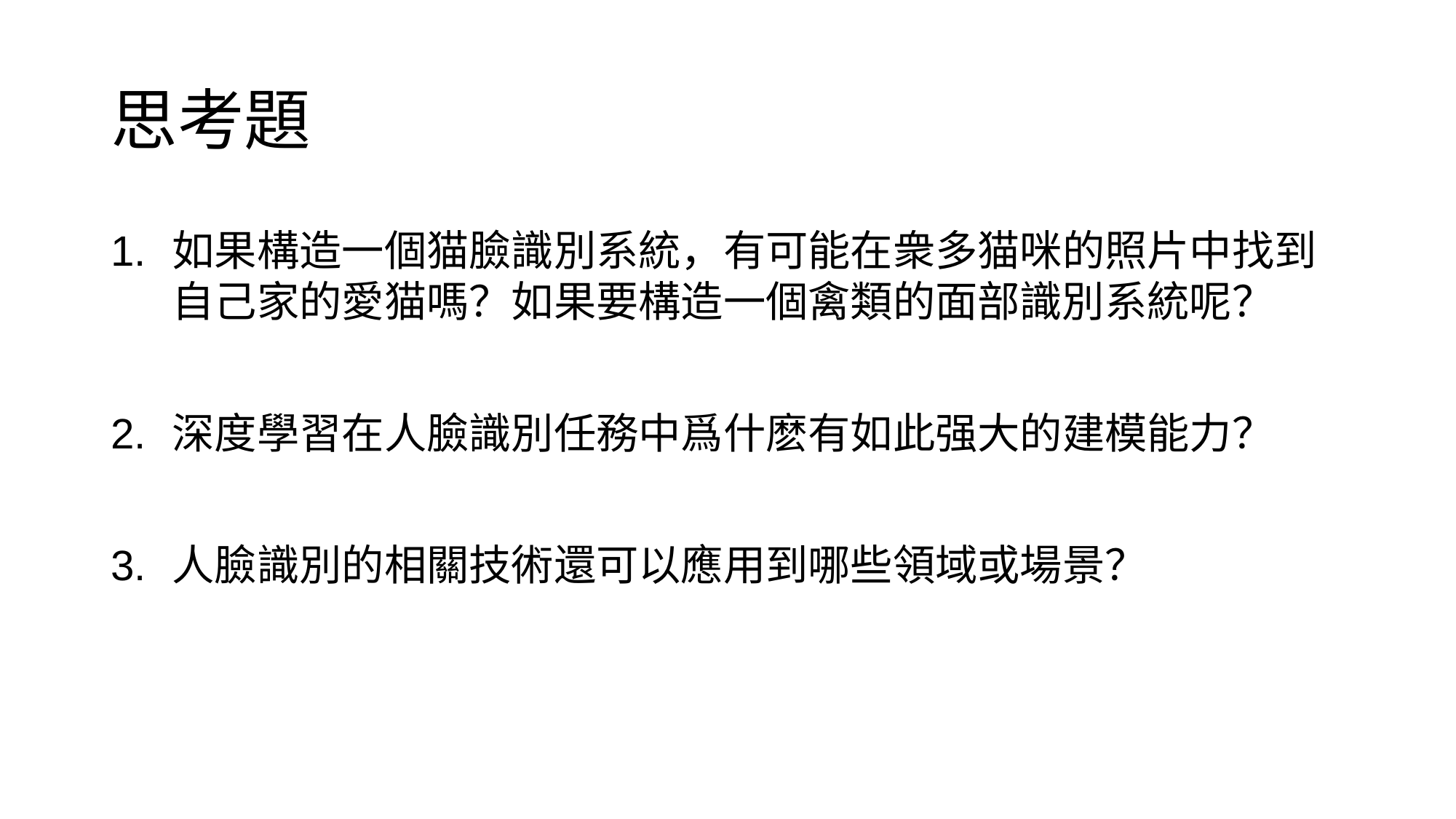

# 思考題
如果構造一個猫臉識別系統，有可能在衆多猫咪的照片中找到自己家的愛猫嗎？如果要構造一個禽類的面部識別系統呢？

深度學習在人臉識別任務中爲什麽有如此强大的建模能力？

人臉識別的相關技術還可以應用到哪些領域或場景？